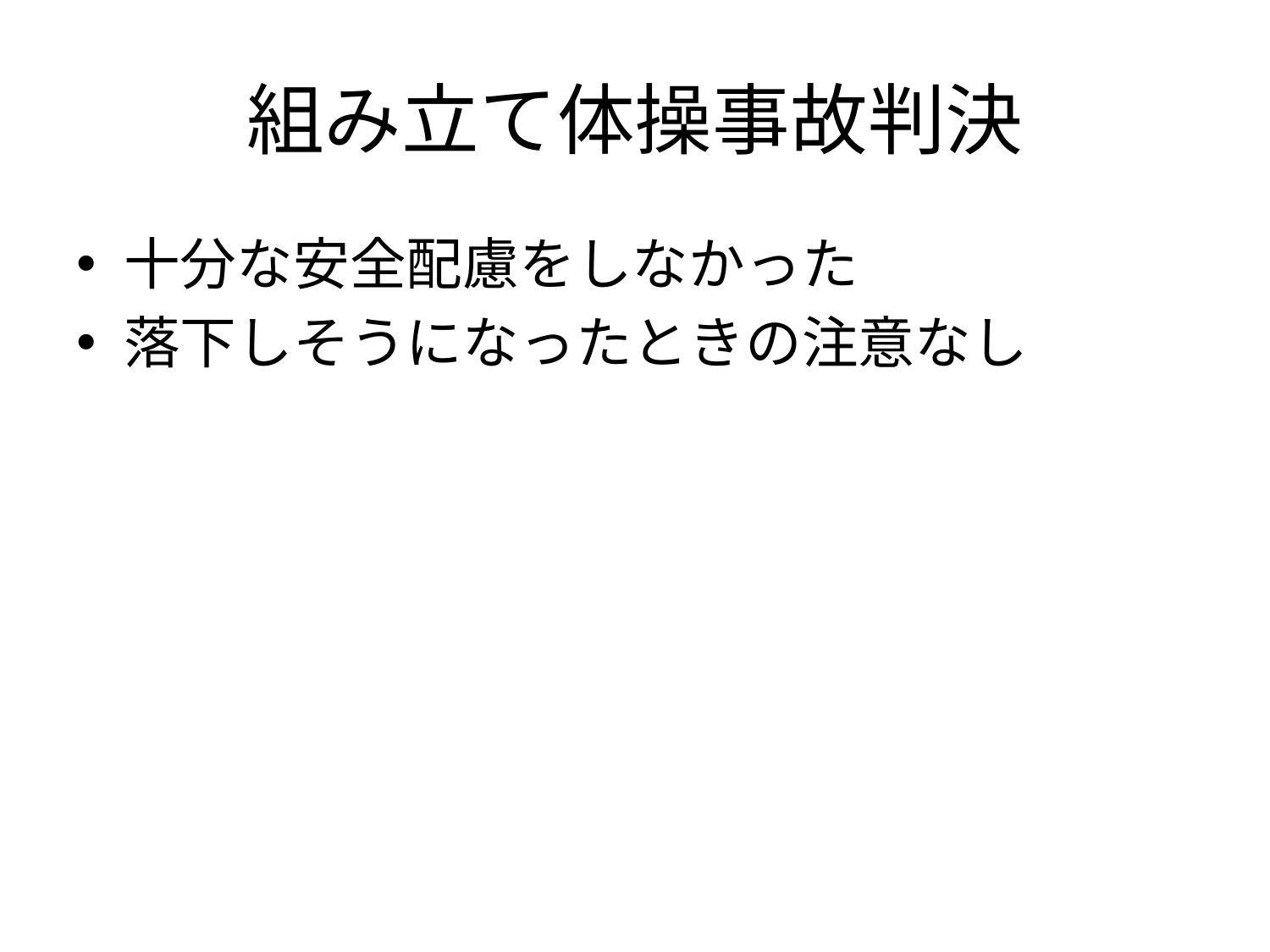

# 組み立て体操事故判決
十分な安全配慮をしなかった
落下しそうになったときの注意なし